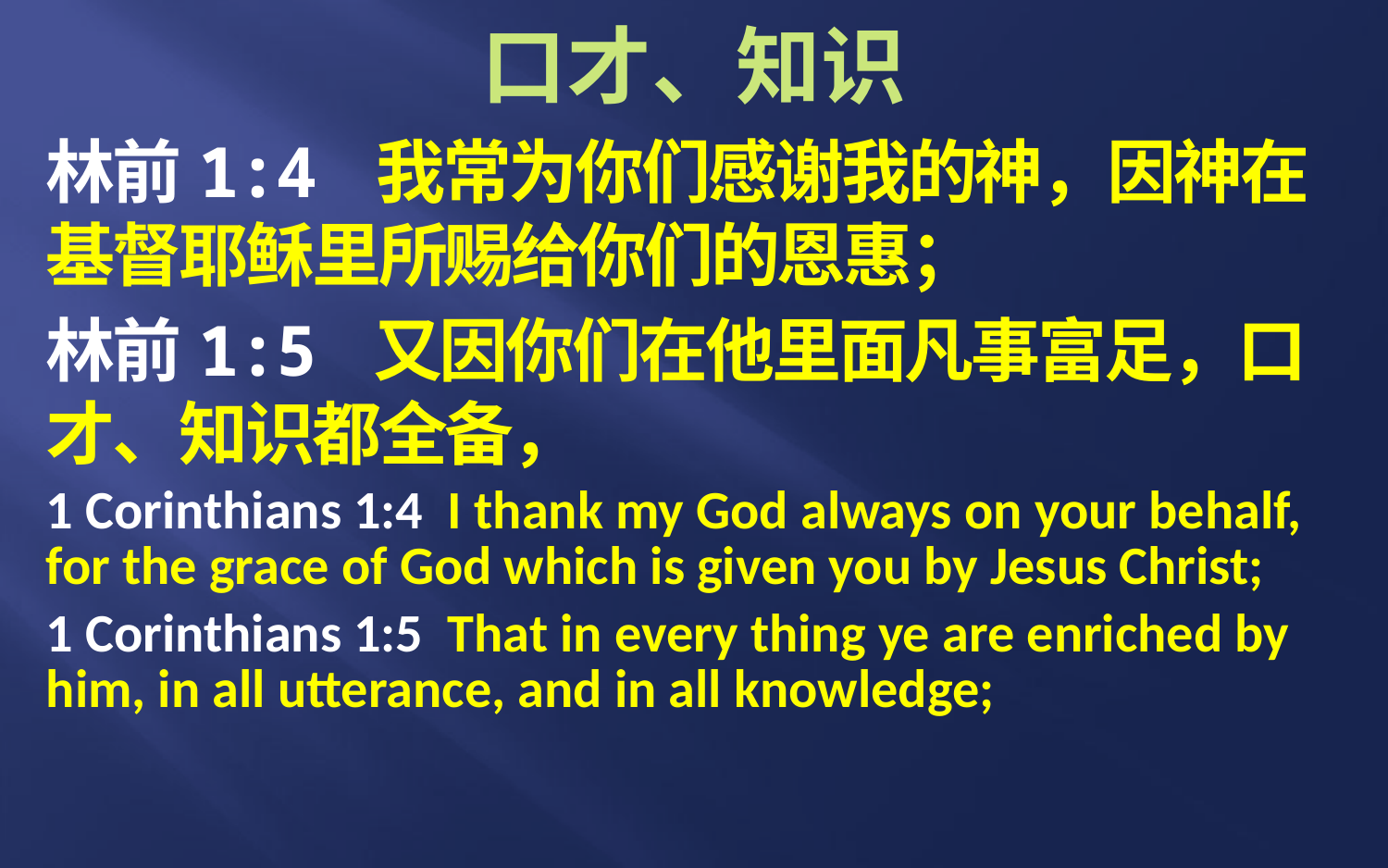

# 口才、知识
林前1:4 我常为你们感谢我的神，因神在基督耶稣里所赐给你们的恩惠；
林前1:5 又因你们在他里面凡事富足，口才、知识都全备，
1 Corinthians 1:4  I thank my God always on your behalf, for the grace of God which is given you by Jesus Christ;
1 Corinthians 1:5  That in every thing ye are enriched by him, in all utterance, and in all knowledge;